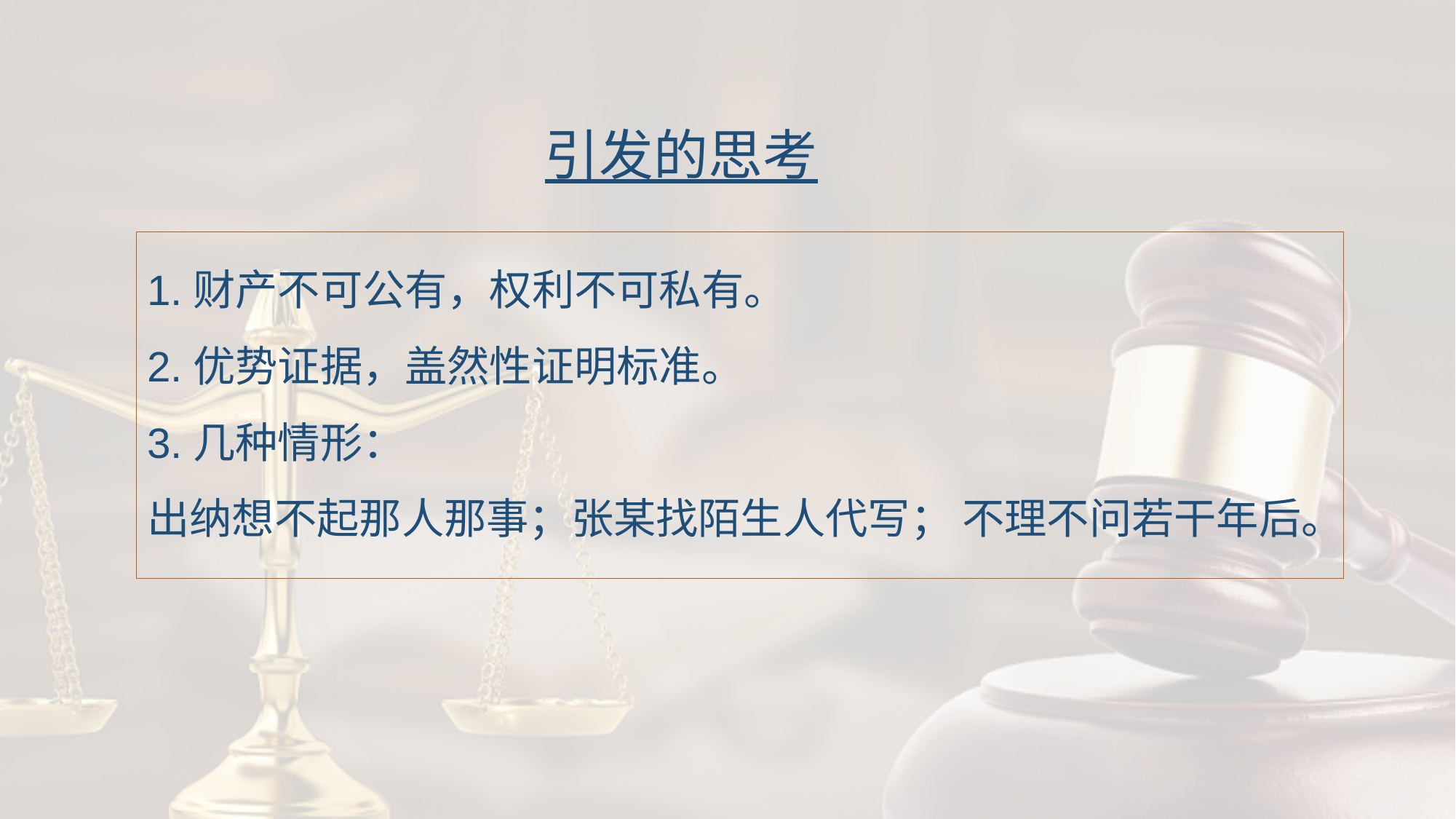

引发的思考
1.财产不可公有，权利不可私有。
2.优势证据，盖然性证明标准。
3.几种情形：
出纳想不起那人那事；张某找陌生人代写； 不理不问若干年后。